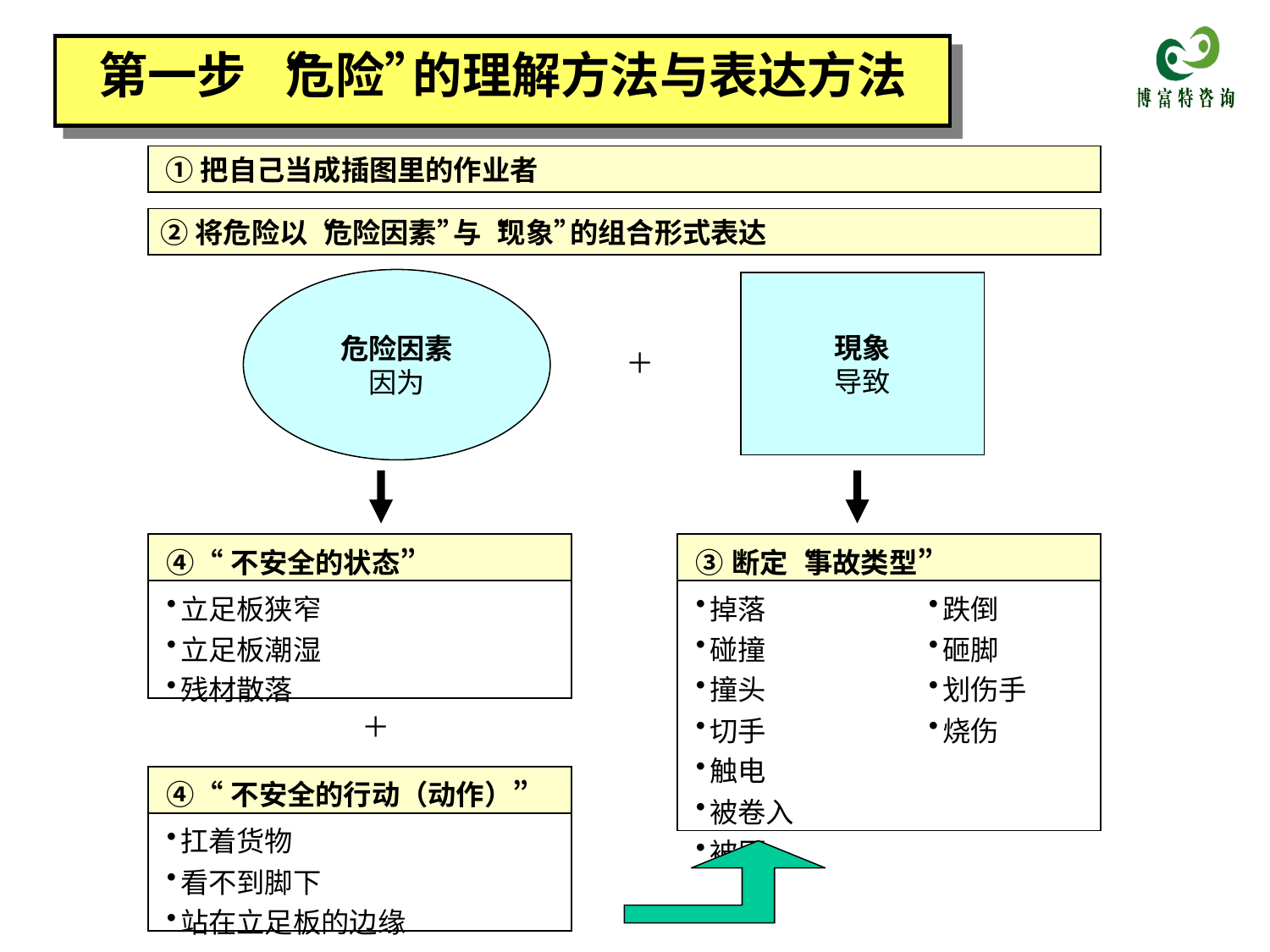

第一步 “危险”的理解方法与表达方法
①把自己当成插图里的作业者
②将危险以“危险因素”与“现象”的组合形式表达
危险因素
因为
現象
导致
＋

| ④“不安全的状态” |
| --- |
| 立足板狭窄 立足板潮湿 残材散落 |
| ③断定“事故类型” |  |
| --- | --- |
| 掉落 碰撞 撞头 切手 触电 被卷入 被压 | 跌倒 砸脚 划伤手 烧伤 |
＋
| ④“不安全的行动（动作）” |
| --- |
| 扛着货物 看不到脚下 站在立足板的边缘 |